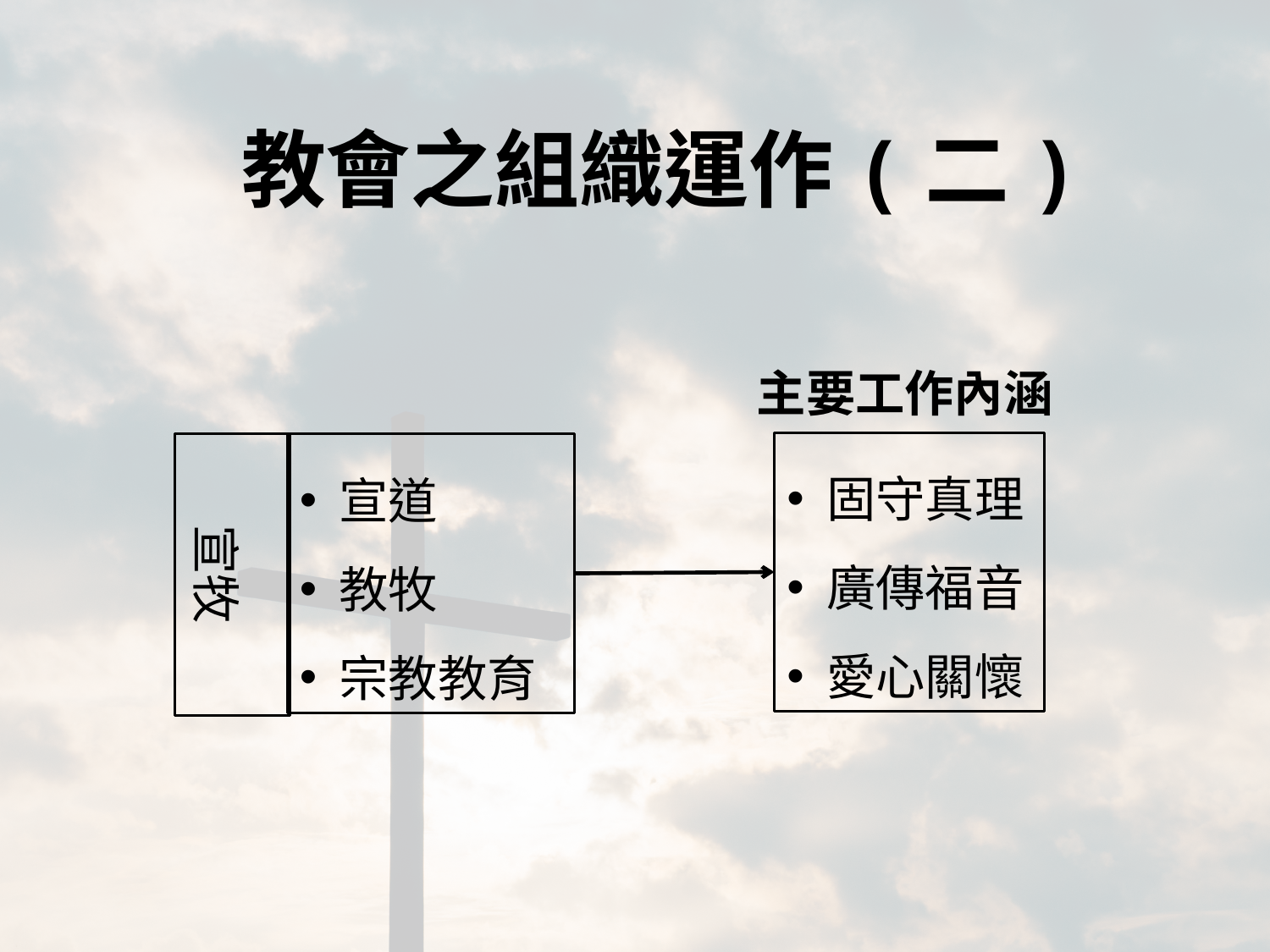

教會之組織運作(二)
主要工作內涵
固守真理
廣傳福音
愛心關懷
宣牧
宣道
教牧
宗教教育